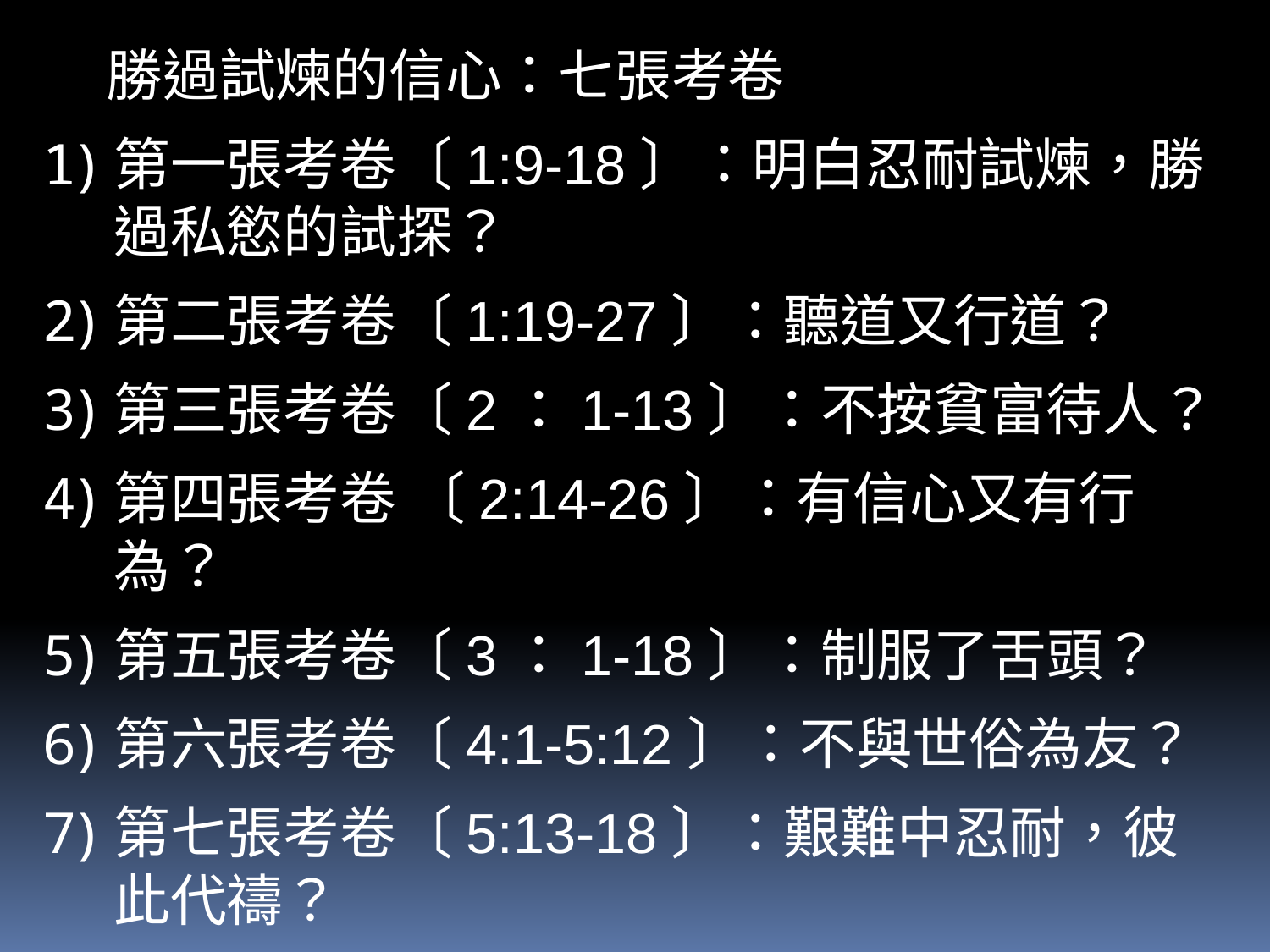

勝過試煉的信心：七張考卷
第一張考卷〔1:9-18〕：明白忍耐試煉，勝過私慾的試探？
第二張考卷〔1:19-27〕：聽道又行道？
第三張考卷〔2：1-13〕：不按貧富待人？
第四張考卷 〔2:14-26〕：有信心又有行為？
第五張考卷〔3：1-18〕：制服了舌頭？
第六張考卷〔4:1-5:12〕：不與世俗為友？
第七張考卷〔5:13-18〕：艱難中忍耐，彼此代禱？